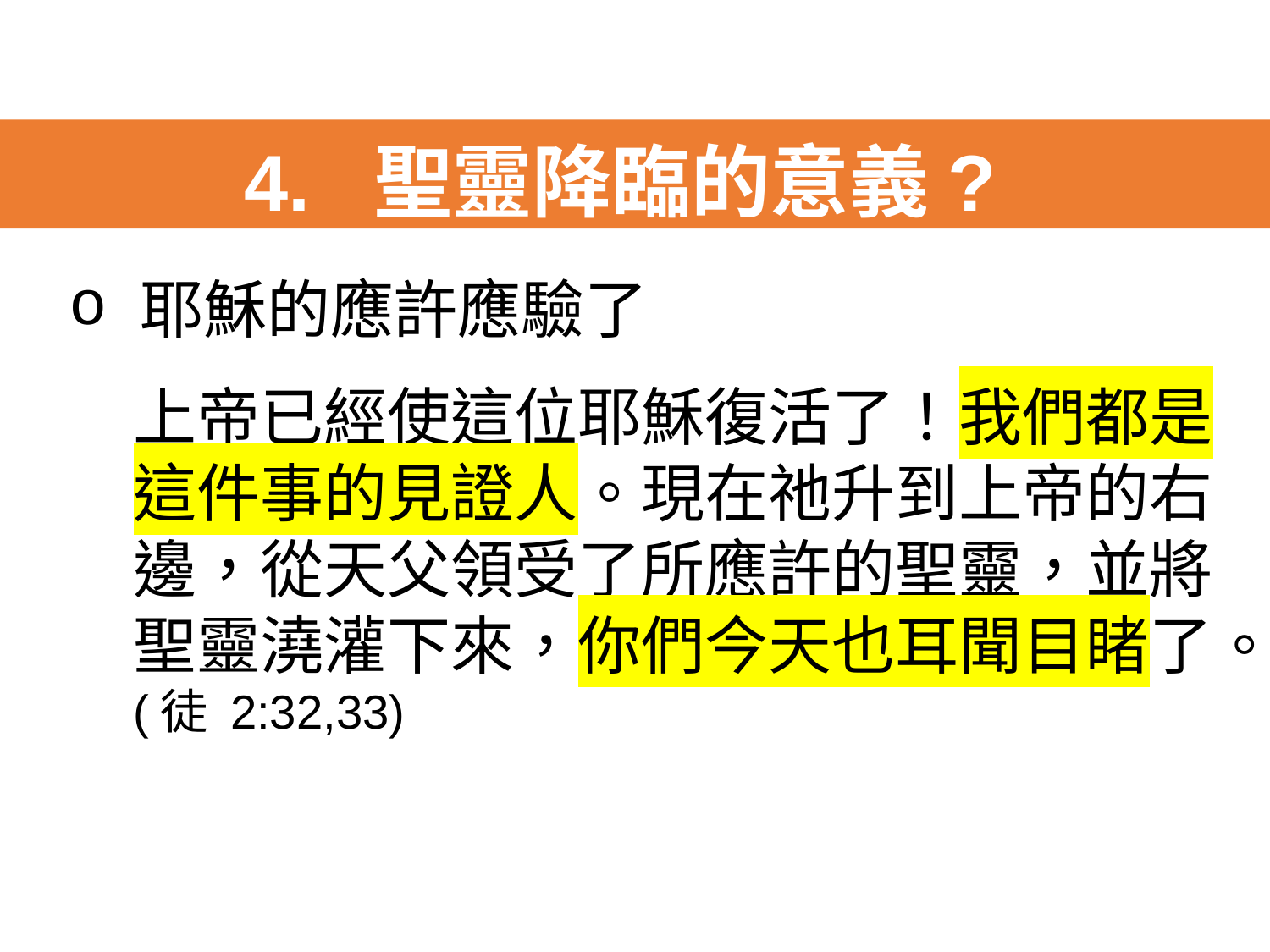

4.  聖靈降臨的意義?
耶穌的應許應驗了
上帝已經使這位耶穌復活了！我們都是這件事的見證人。現在祂升到上帝的右邊，從天父領受了所應許的聖靈，並將聖靈澆灌下來，你們今天也耳聞目睹了。(徒 2:32,33)